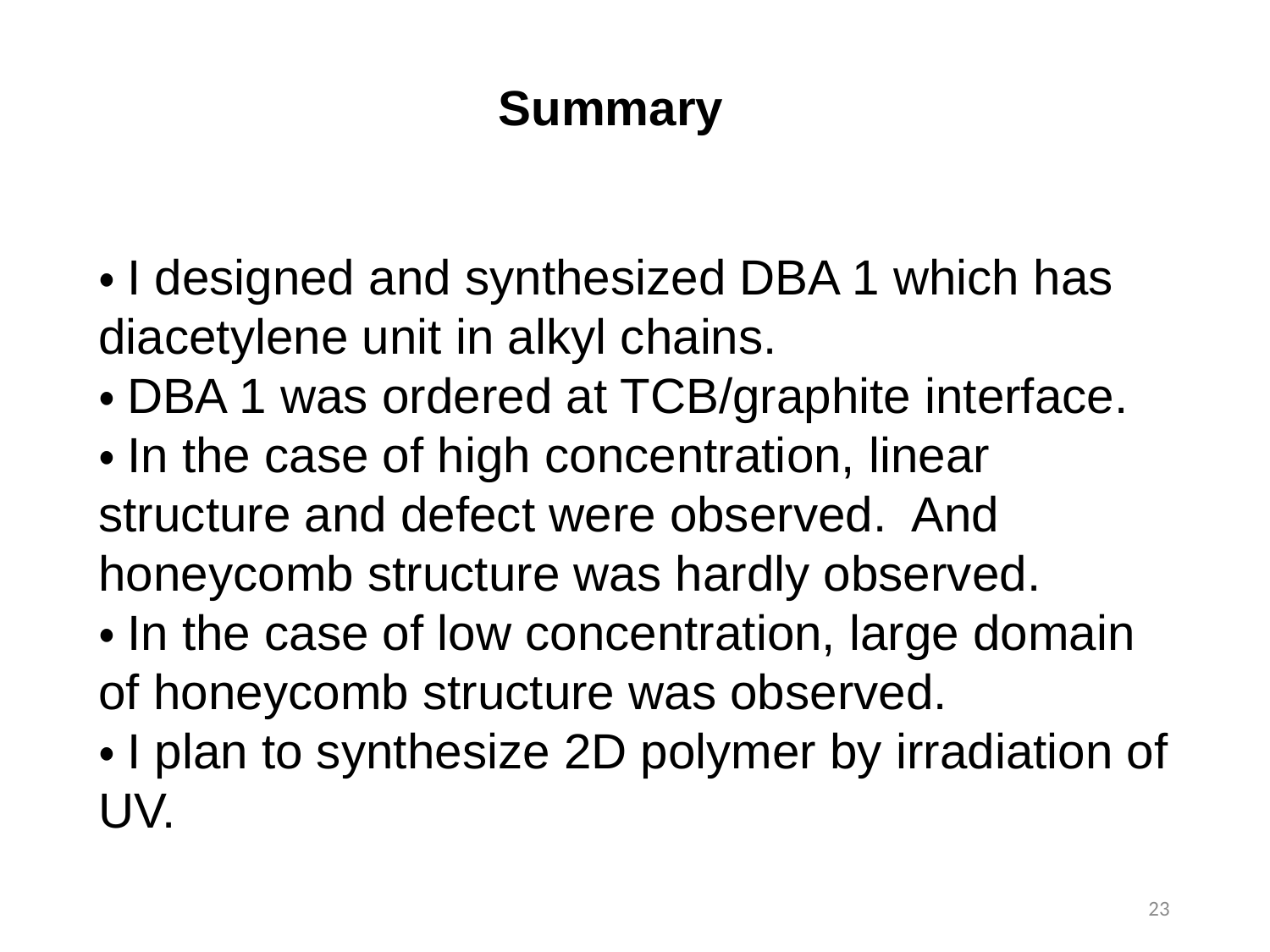

Summary
・I designed and synthesized DBA 1 which has diacetylene unit in alkyl chains.
・DBA 1 was ordered at TCB/graphite interface.
・In the case of high concentration, linear structure and defect were observed.  And honeycomb structure was hardly observed.
・In the case of low concentration, large domain of honeycomb structure was observed.
・I plan to synthesize 2D polymer by irradiation of UV.

23